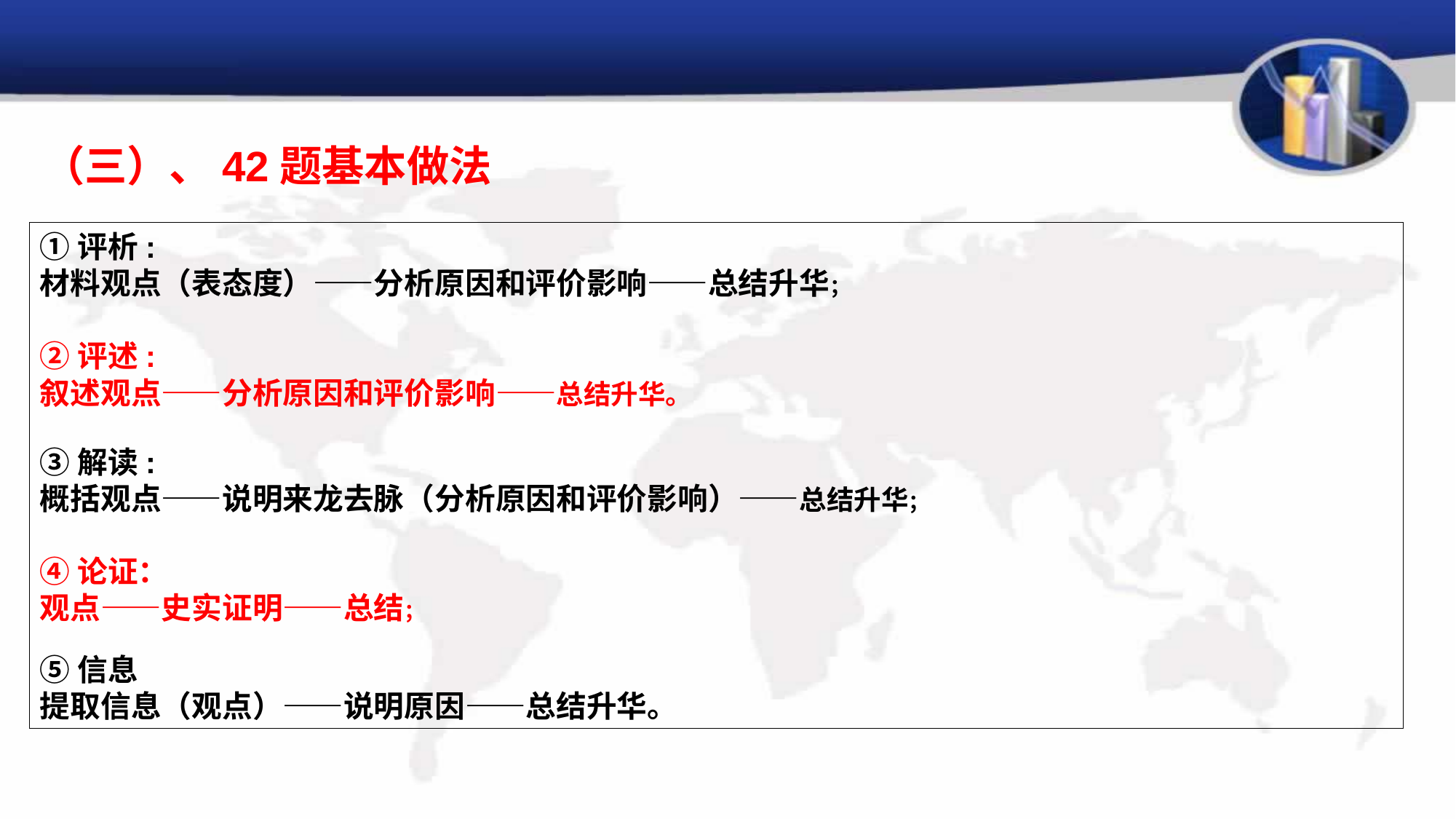

（三）、42题基本做法
①评析:
材料观点（表态度）——分析原因和评价影响——总结升华；

②评述:
叙述观点——分析原因和评价影响——总结升华。

③解读:
概括观点——说明来龙去脉（分析原因和评价影响）——总结升华；

④论证：
观点——史实证明——总结；

⑤信息
提取信息（观点）——说明原因——总结升华。